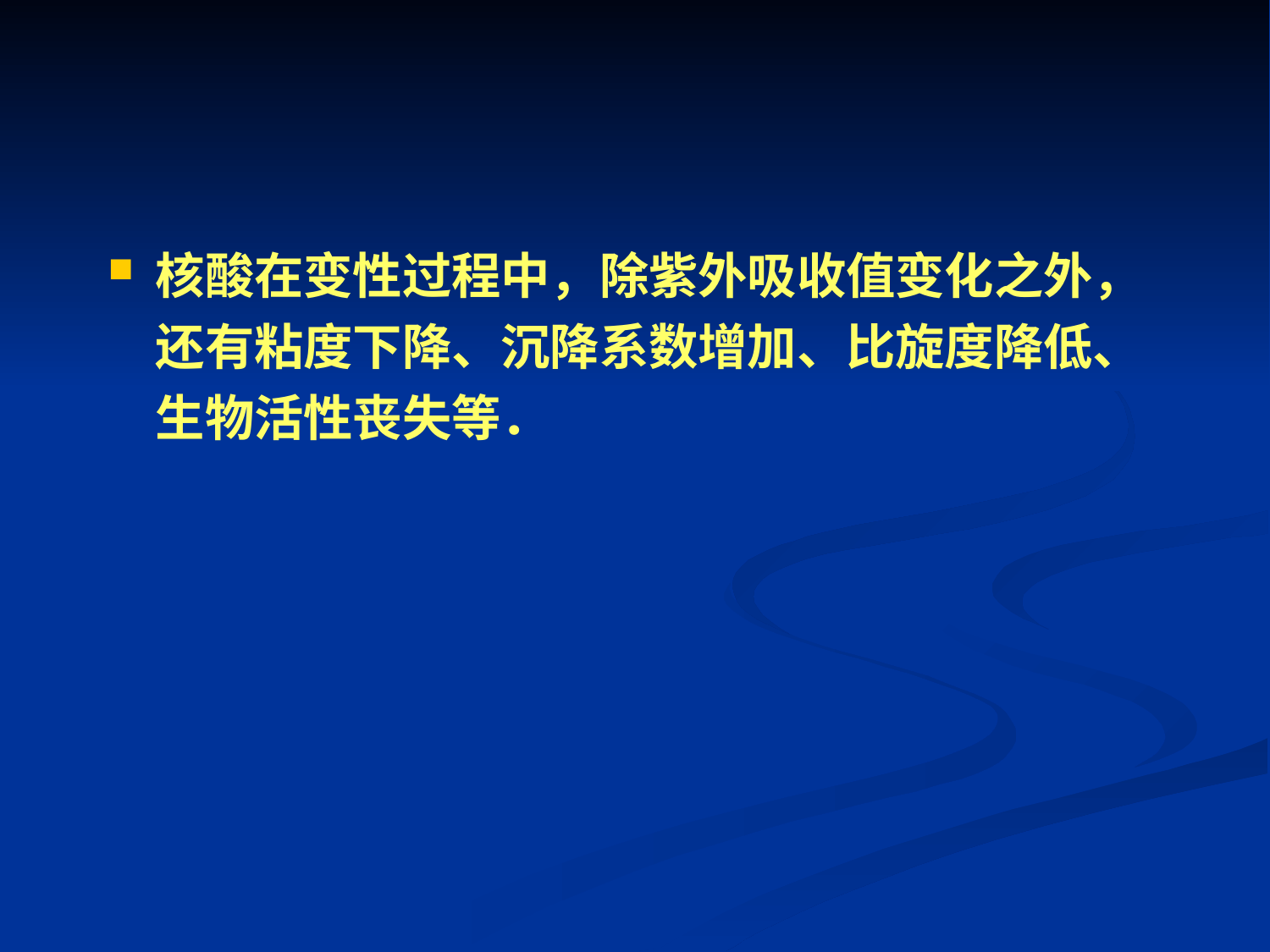

核酸在变性过程中，除紫外吸收值变化之外，还有粘度下降、沉降系数增加、比旋度降低、生物活性丧失等．